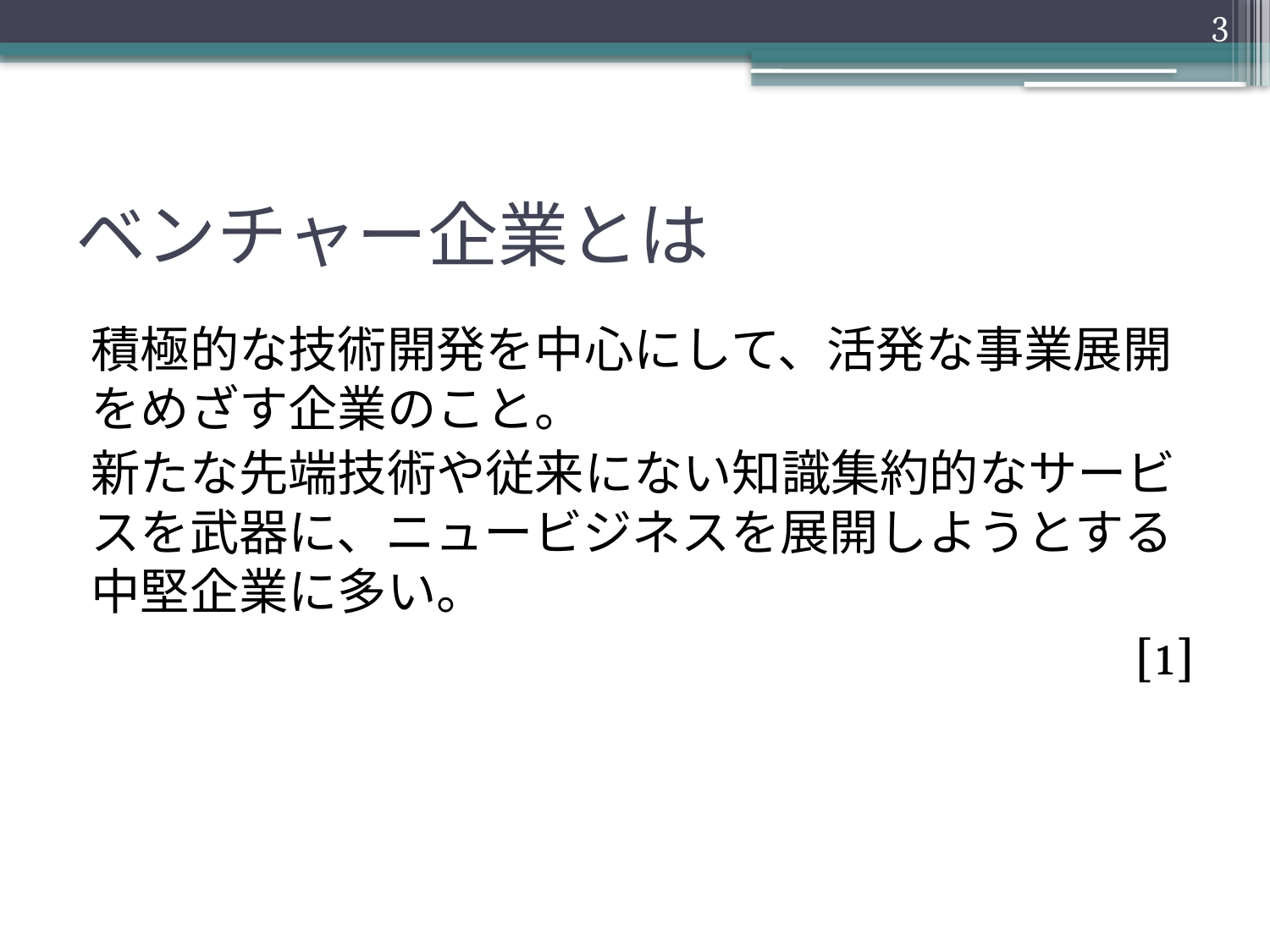

3
# ベンチャー企業とは
積極的な技術開発を中心にして、活発な事業展開をめざす企業のこと。
新たな先端技術や従来にない知識集約的なサービスを武器に、ニュービジネスを展開しようとする中堅企業に多い。
[1]